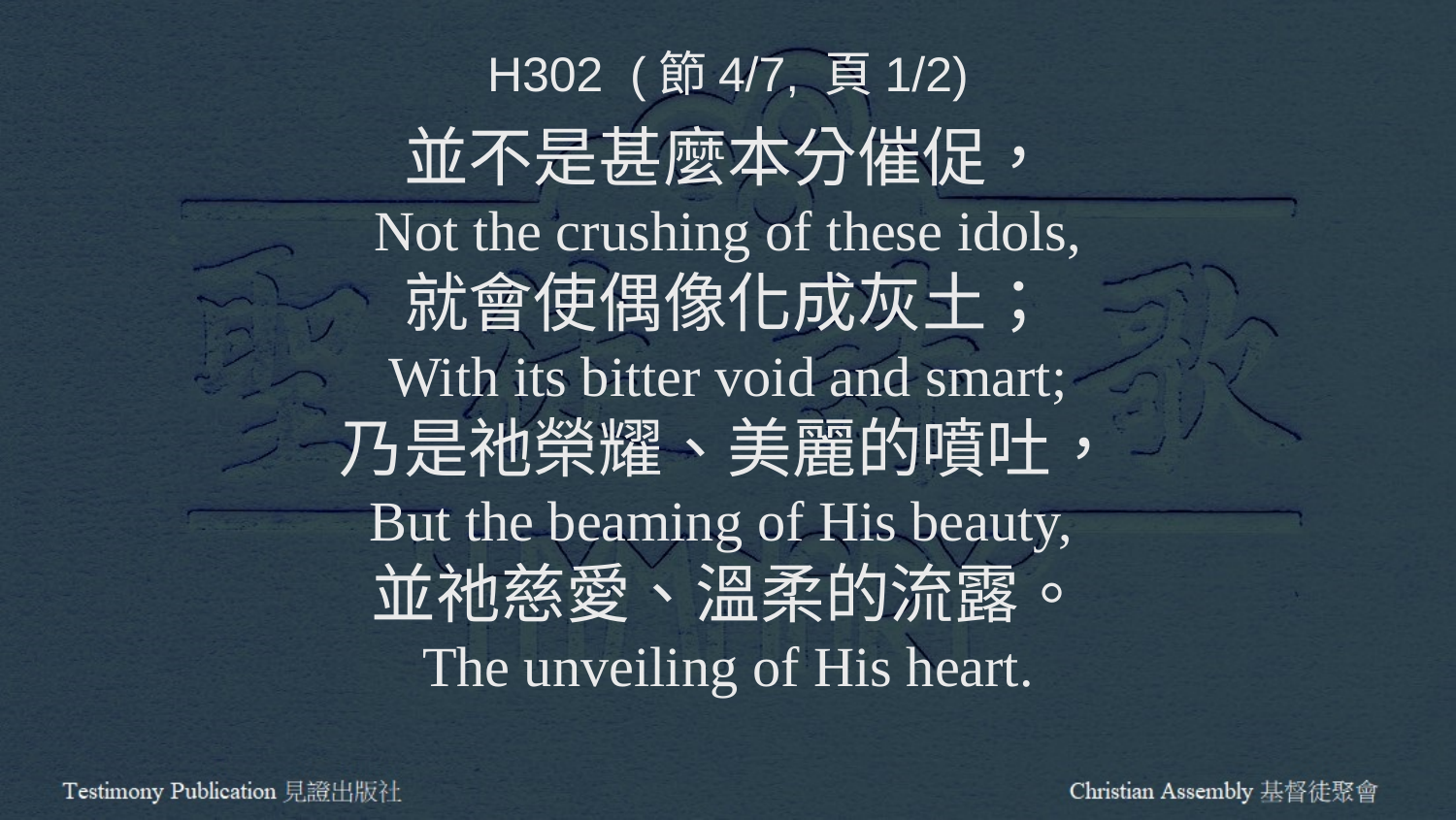

H302  (節4/7, 頁1/2)
並不是甚麼本分催促，
Not the crushing of these idols,
就會使偶像化成灰土；
With its bitter void and smart;
乃是祂榮耀、美麗的噴吐，
But the beaming of His beauty,
並祂慈愛、溫柔的流露。
The unveiling of His heart.